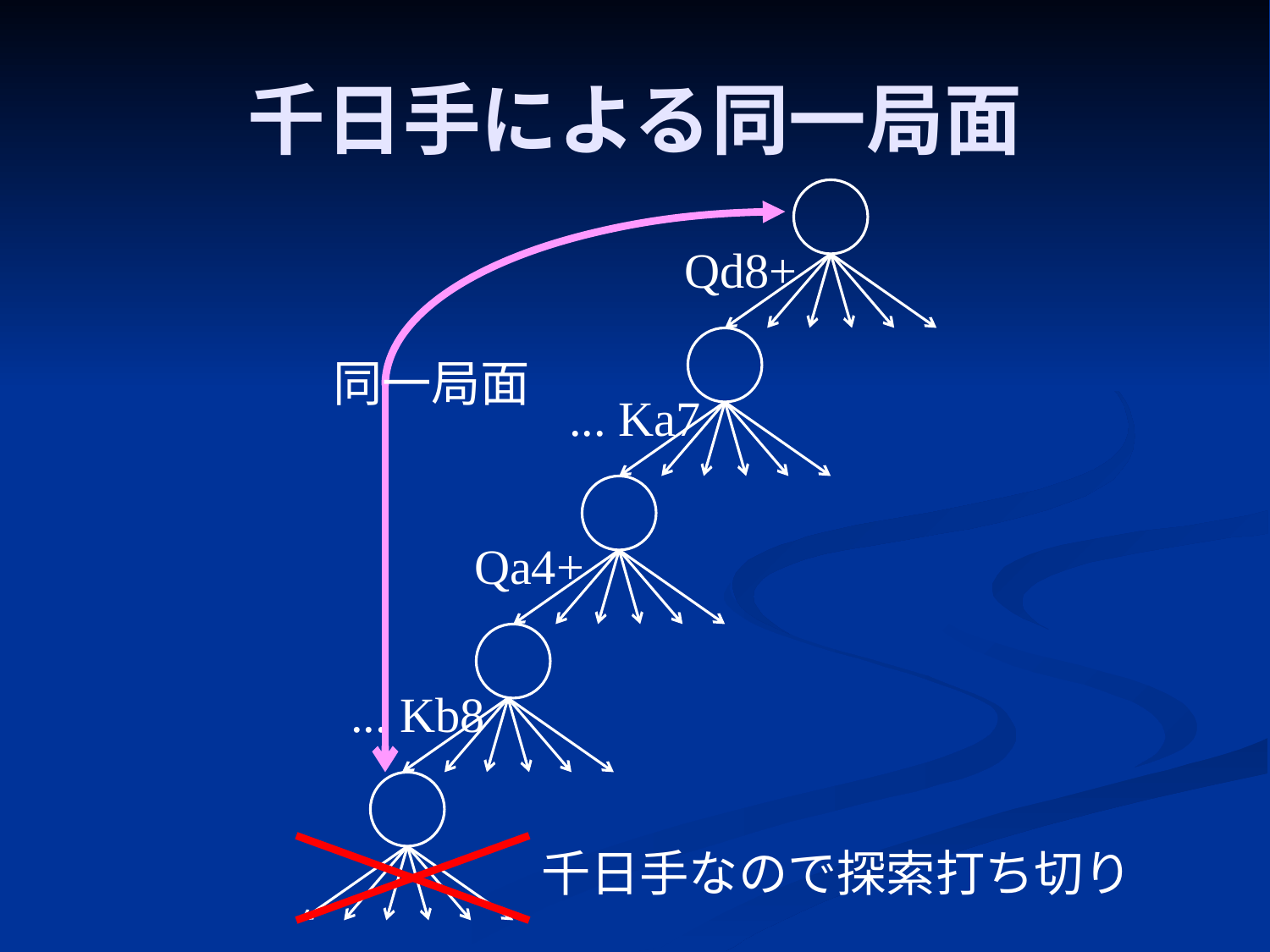

# 千日手による同一局面

同一局面
Qd8+

... Ka7

Qa4+

... Kb8

千日手なので探索打ち切り